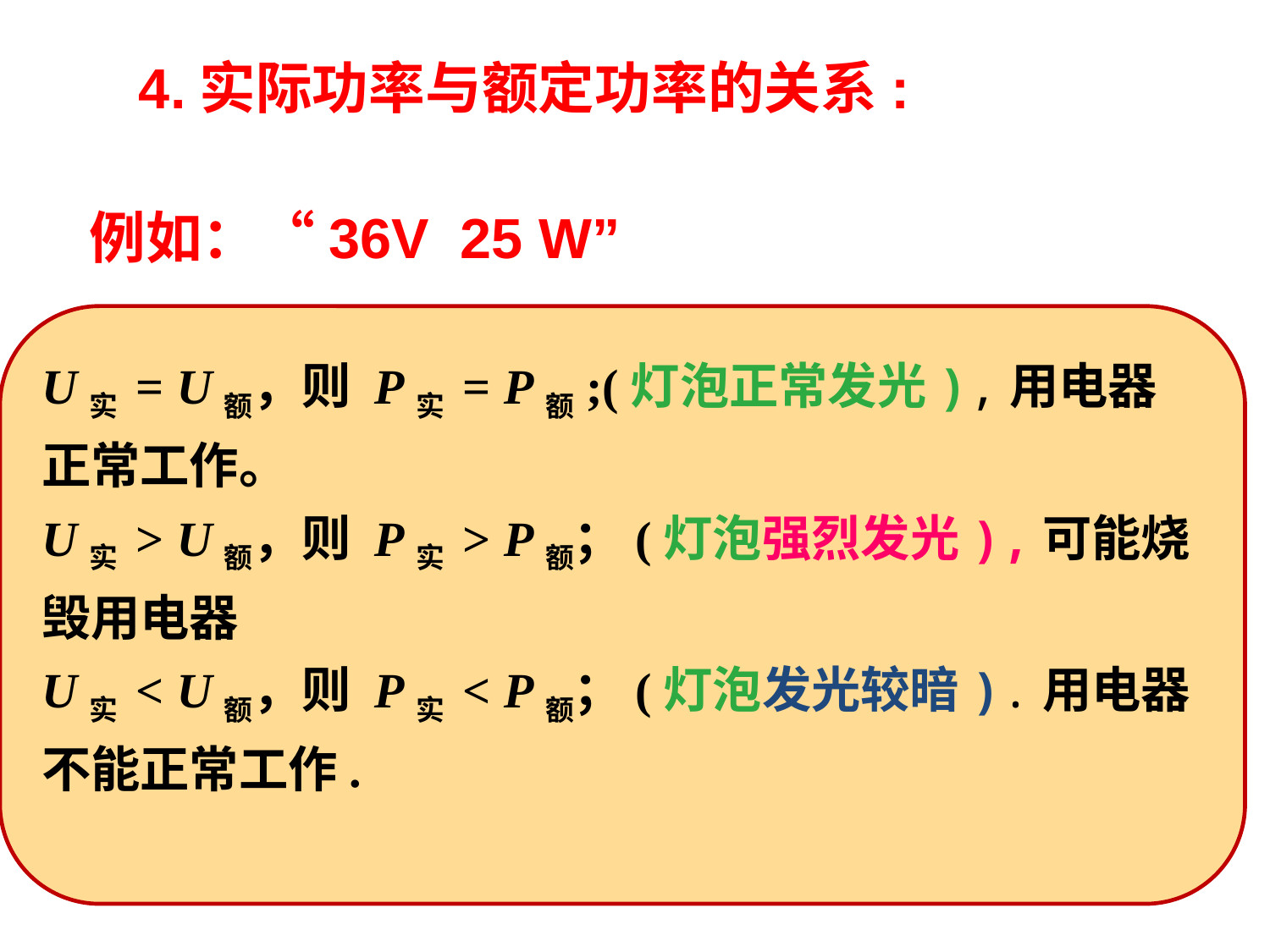

#
4.实际功率与额定功率的关系:
例如：“36V  25 W”
U实 = U额，则 P实 = P额;(灯泡正常发光),用电器正常工作。
U实 > U额，则 P实 > P额；(灯泡强烈发光),可能烧毁用电器
U实 < U额，则 P实 < P额；(灯泡发光较暗).用电器不能正常工作.